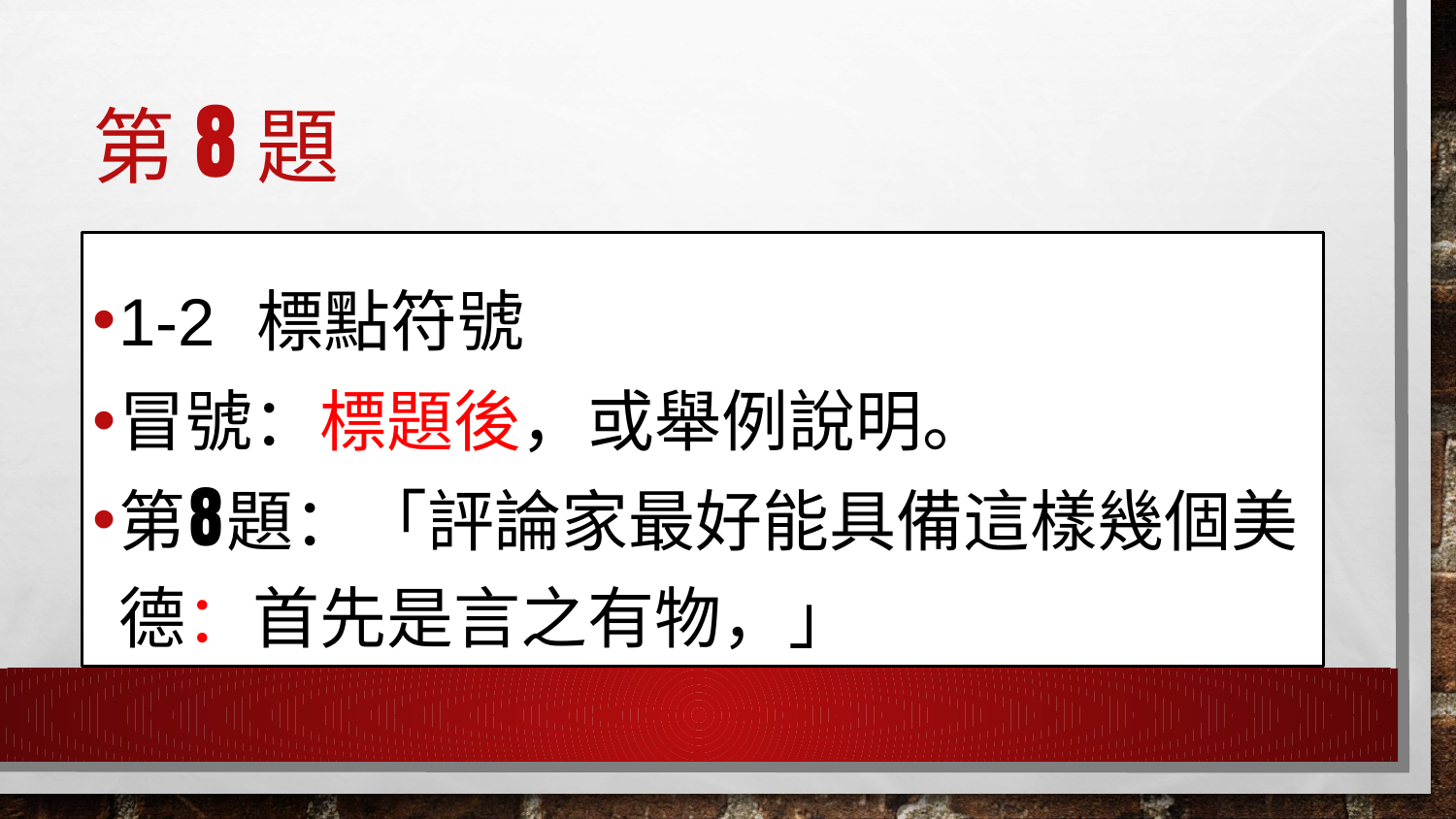

# 第8題

1-2  標點符號
冒號：標題後，或舉例說明。
第8題：「評論家最好能具備這樣幾個美德：首先是言之有物，」